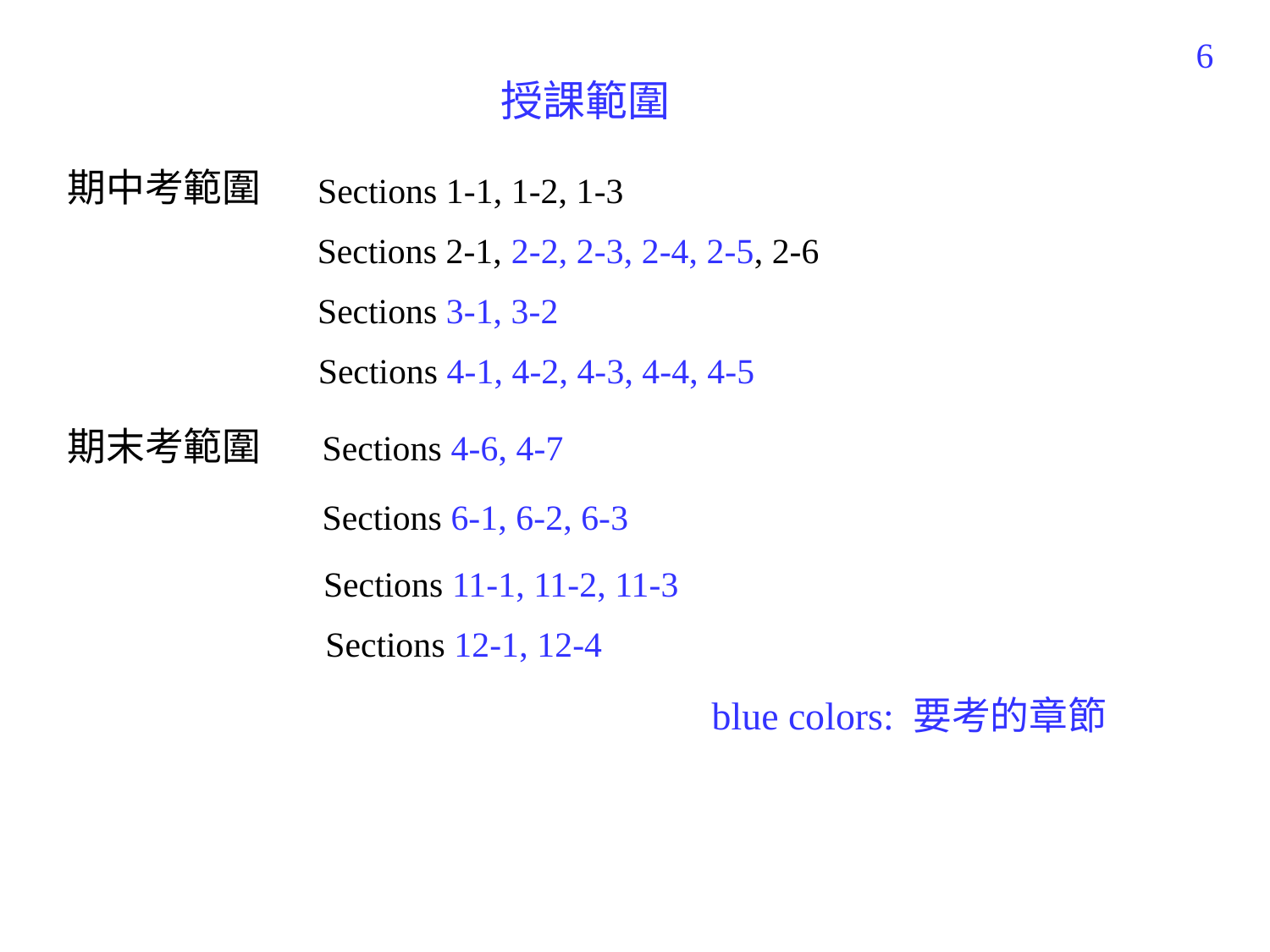

6
授課範圍
期中考範圍
Sections 1-1, 1-2, 1-3
Sections 2-1, 2-2, 2-3, 2-4, 2-5, 2-6
Sections 3-1, 3-2
Sections 4-1, 4-2, 4-3, 4-4, 4-5
期末考範圍
Sections 4-6, 4-7
Sections 6-1, 6-2, 6-3
Sections 11-1, 11-2, 11-3
Sections 12-1, 12-4
blue colors: 要考的章節